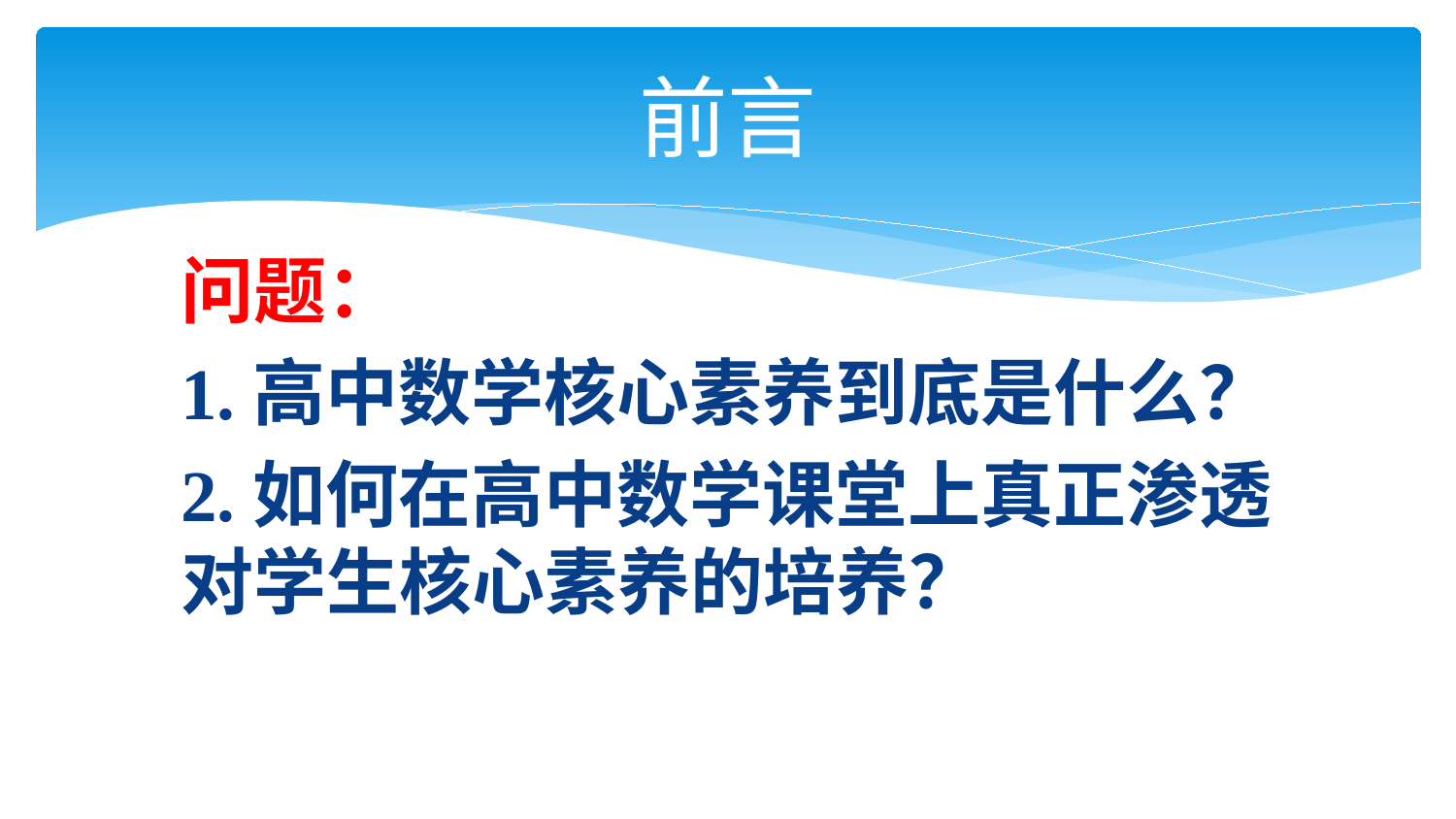

# 前言
问题：
1.高中数学核心素养到底是什么？
2.如何在高中数学课堂上真正渗透对学生核心素养的培养？